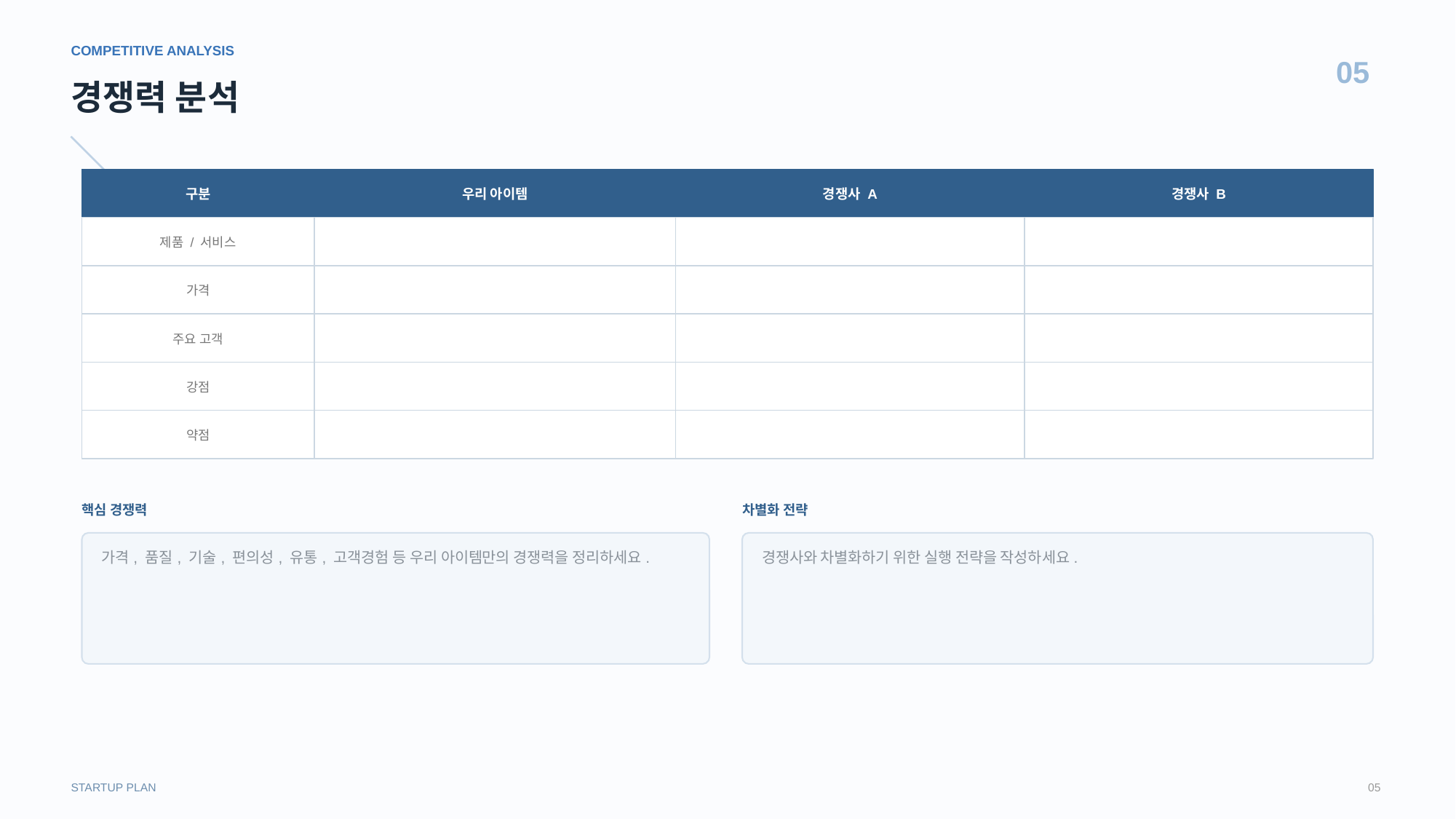

COMPETITIVE ANALYSIS
05
경쟁력 분석

구분
우리 아이템
경쟁사 A
경쟁사 B

제품 / 서비스

가격

주요 고객

강점

약점

핵심 경쟁력
차별화 전략

가격, 품질, 기술, 편의성, 유통, 고객경험 등 우리 아이템만의 경쟁력을 정리하세요.
경쟁사와 차별화하기 위한 실행 전략을 작성하세요.
STARTUP PLAN
05